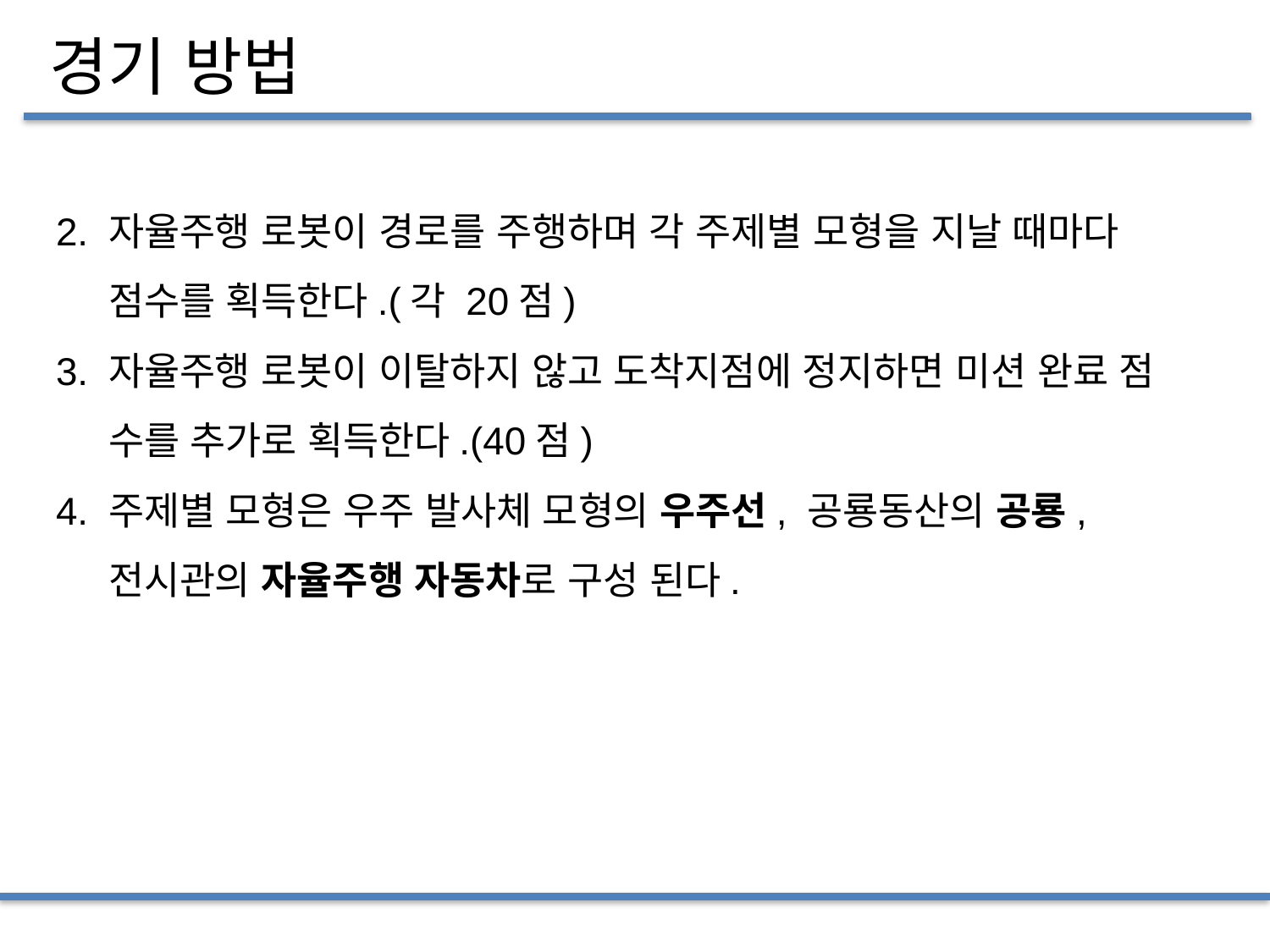

경기 방법

2. 자율주행 로봇이 경로를 주행하며 각 주제별 모형을 지날 때마다
    점수를 획득한다.(각 20점)
3. 자율주행 로봇이 이탈하지 않고 도착지점에 정지하면 미션 완료 점
    수를 추가로 획득한다.(40점)
4. 주제별 모형은 우주 발사체 모형의 우주선, 공룡동산의 공룡,
    전시관의 자율주행 자동차로 구성 된다.